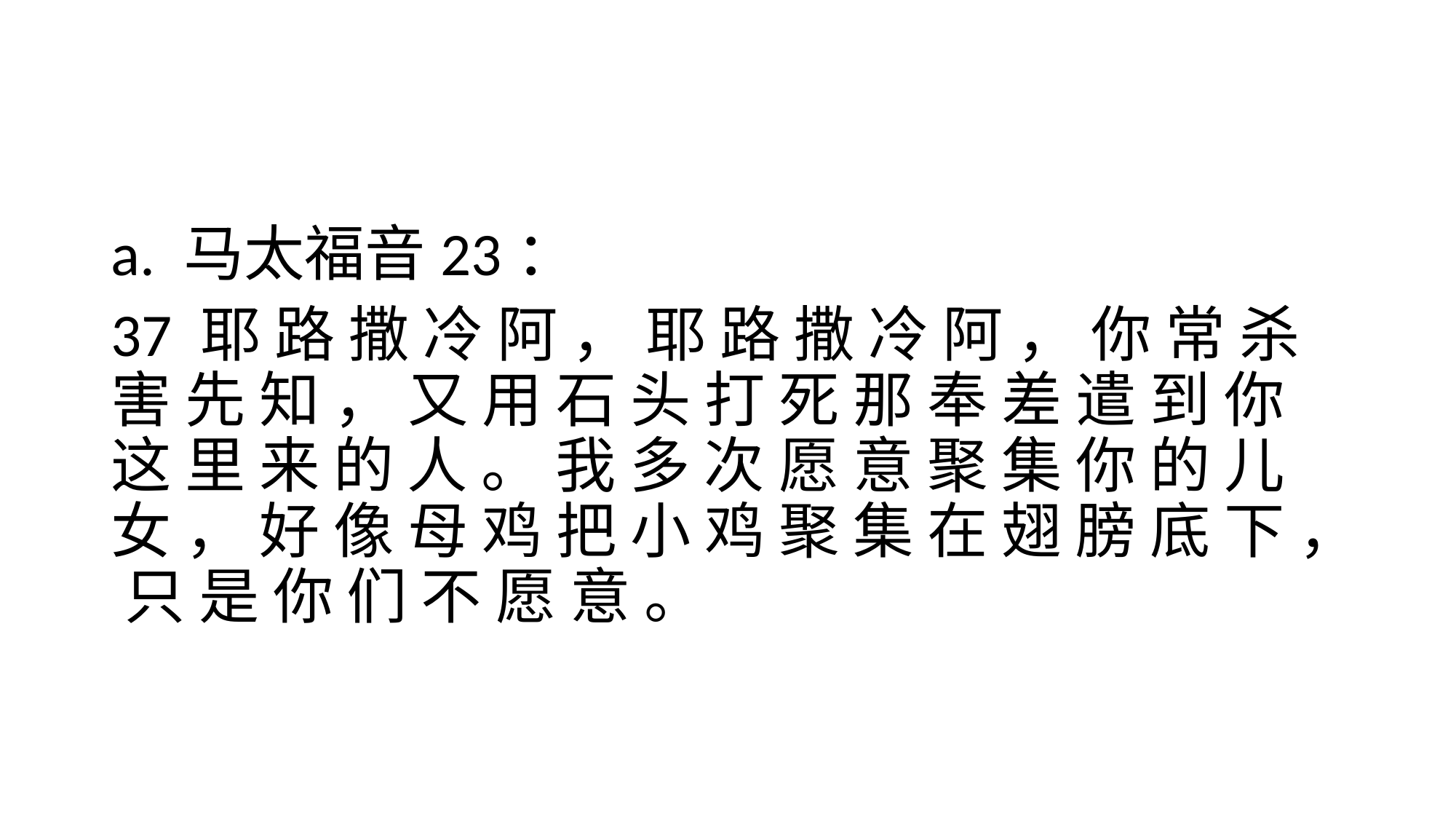

#
a. 马太福音23：
37 耶 路 撒 冷 阿 ， 耶 路 撒 冷 阿 ， 你 常 杀 害 先 知 ， 又 用 石 头 打 死 那 奉 差 遣 到 你 这 里 来 的 人 。 我 多 次 愿 意 聚 集 你 的 儿 女 ， 好 像 母 鸡 把 小 鸡 聚 集 在 翅 膀 底 下 ， 只 是 你 们 不 愿 意 。